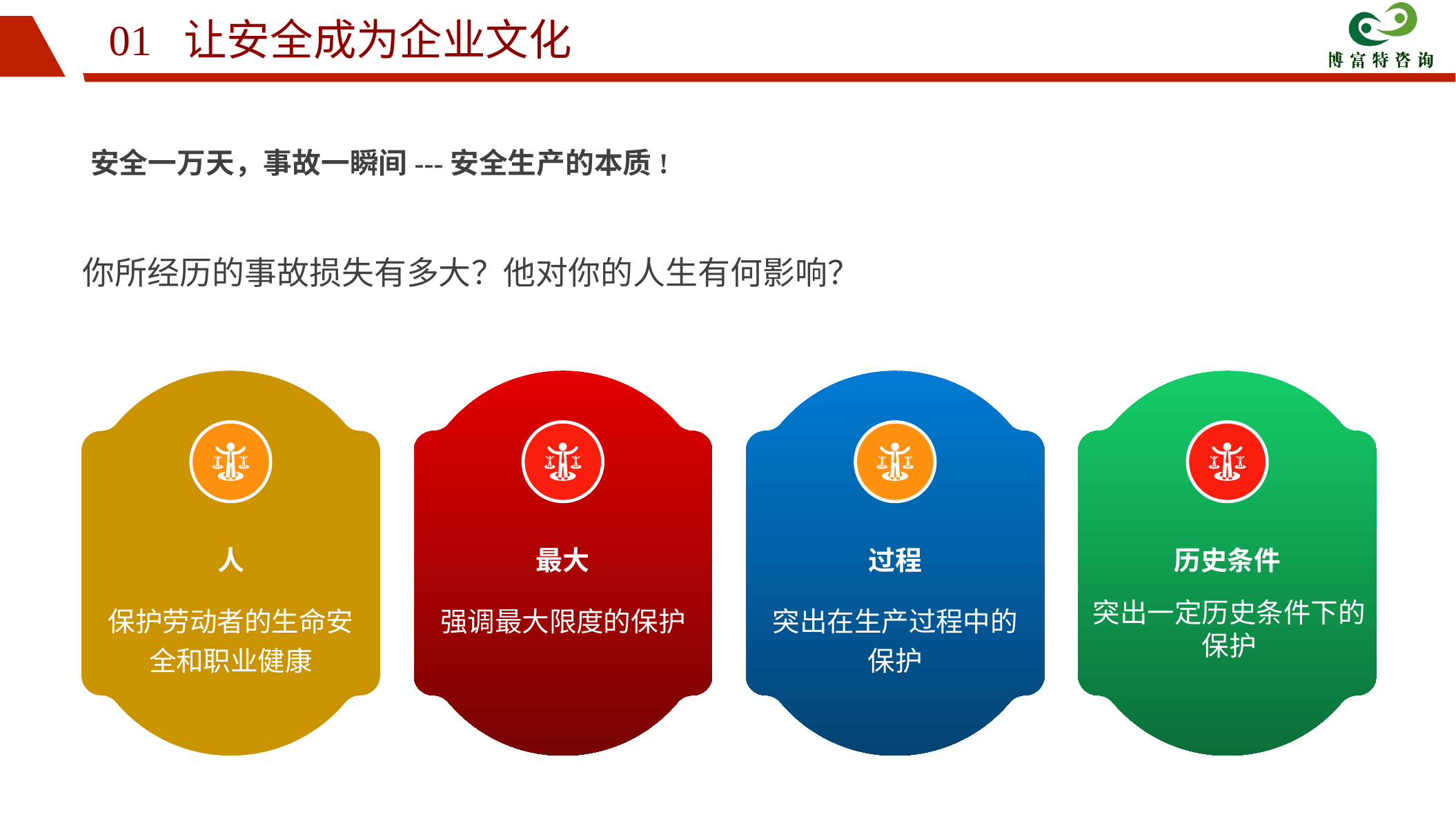

01  让安全成为企业文化

安全一万天，事故一瞬间---安全生产的本质!
你所经历的事故损失有多大？他对你的人生有何影响？

人
最大
过程
历史条件
保护劳动者的生命安全和职业健康
强调最大限度的保护
突出在生产过程中的保护
突出一定历史条件下的保护